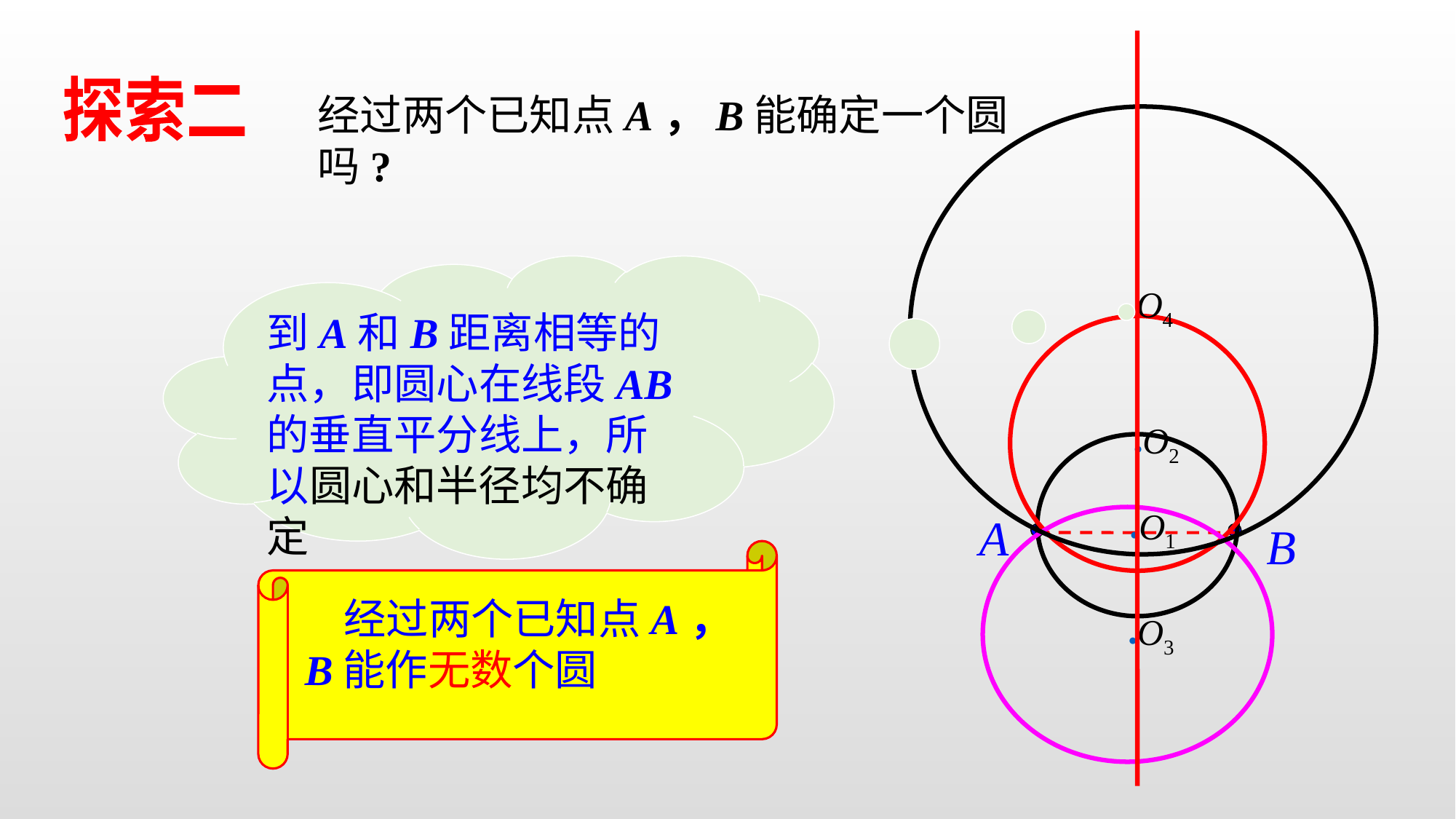

探索二
经过两个已知点A，B能确定一个圆吗?

●O4
到A和B距离相等的点，即圆心在线段AB的垂直平分线上，所以圆心和半径均不确定

●O2

●O1
A

●O3
B

   经过两个已知点A，B能作无数个圆